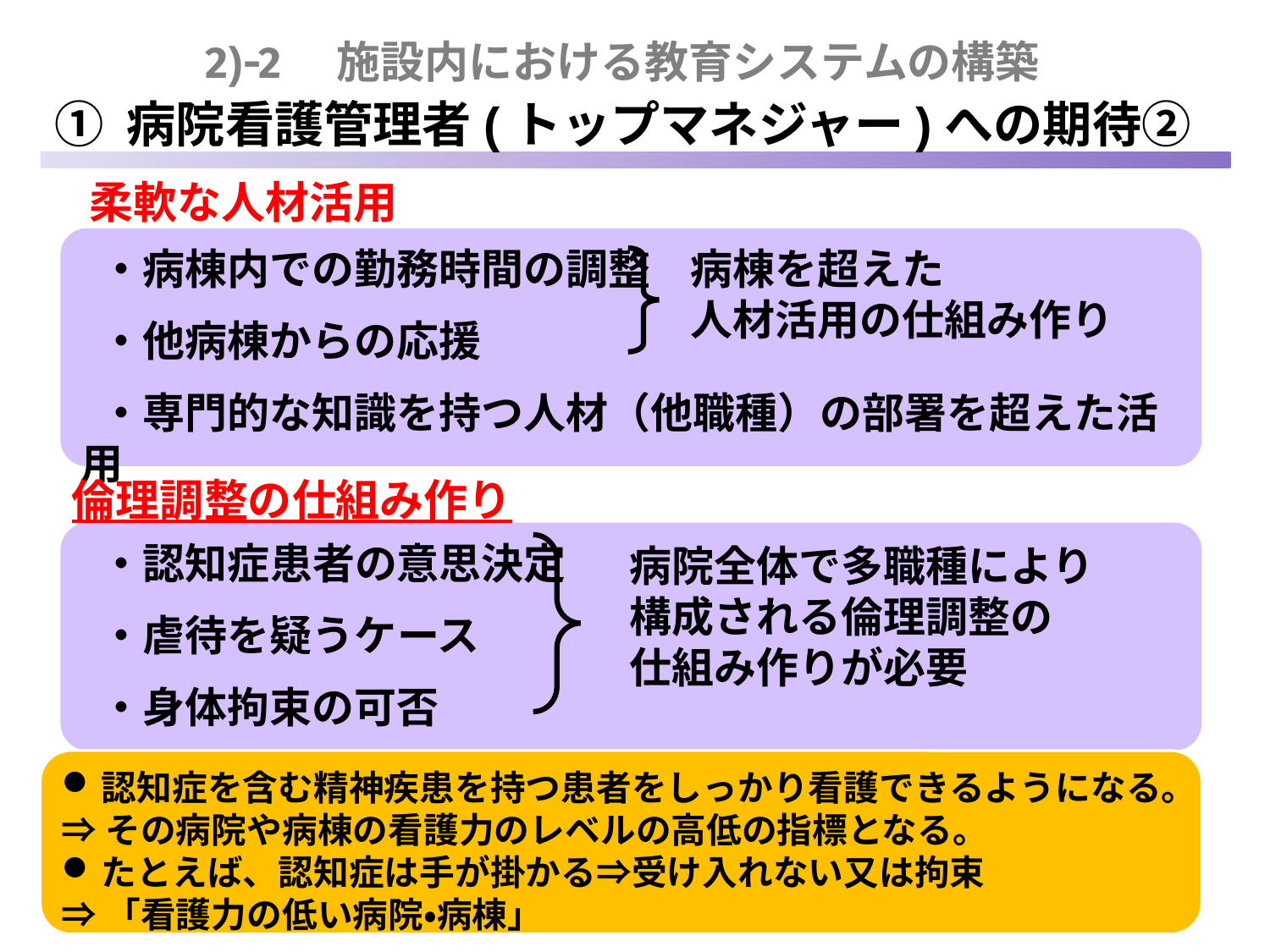

2)-2　施設内における教育システムの構築
① 病院看護管理者(トップマネジャー)への期待②

柔軟な人材活用
 ・病棟内での勤務時間の調整
 ・他病棟からの応援
 ・専門的な知識を持つ人材（他職種）の部署を超えた活用
病棟を超えた
人材活用の仕組み作り

倫理調整の仕組み作り
 ・認知症患者の意思決定
 ・虐待を疑うケース
 ・身体拘束の可否

病院全体で多職種により
構成される倫理調整の
仕組み作りが必要

認知症を含む精神疾患を持つ患者をしっかり看護できるようになる。
⇒その病院や病棟の看護力のレベルの高低の指標となる。
たとえば、認知症は手が掛かる⇒受け入れない又は拘束
⇒「看護力の低い病院・病棟」